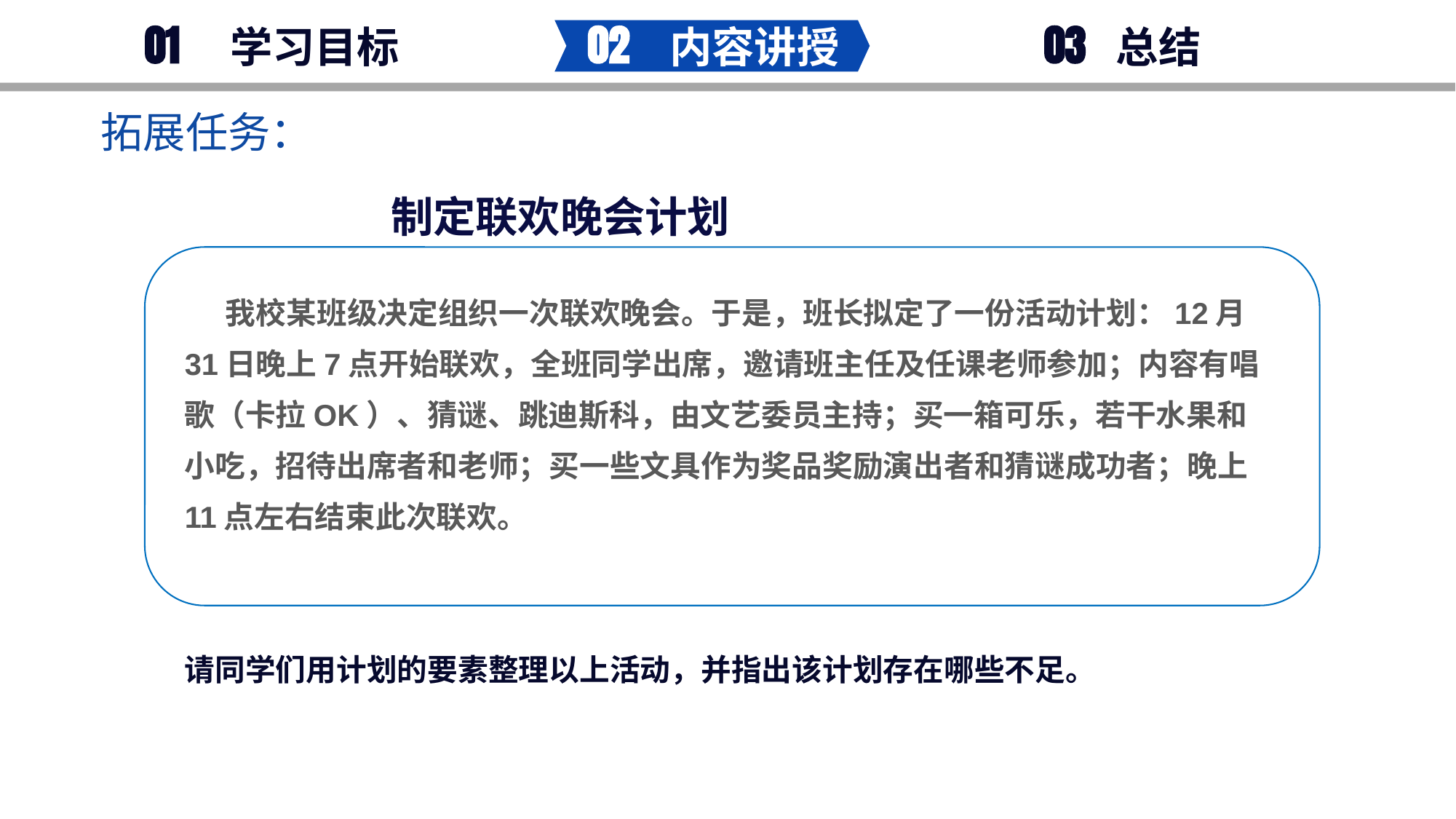

02   内容讲授
03  总结
01    学习目标

拓展任务：
添加
标题
制定联欢晚会计划

      我校某班级决定组织一次联欢晚会。于是，班长拟定了一份活动计划：12月31日晚上7点开始联欢，全班同学出席，邀请班主任及任课老师参加；内容有唱歌（卡拉OK）、猜谜、跳迪斯科，由文艺委员主持；买一箱可乐，若干水果和小吃，招待出席者和老师；买一些文具作为奖品奖励演出者和猜谜成功者；晚上11点左右结束此次联欢。

请同学们用计划的要素整理以上活动，并指出该计划存在哪些不足。